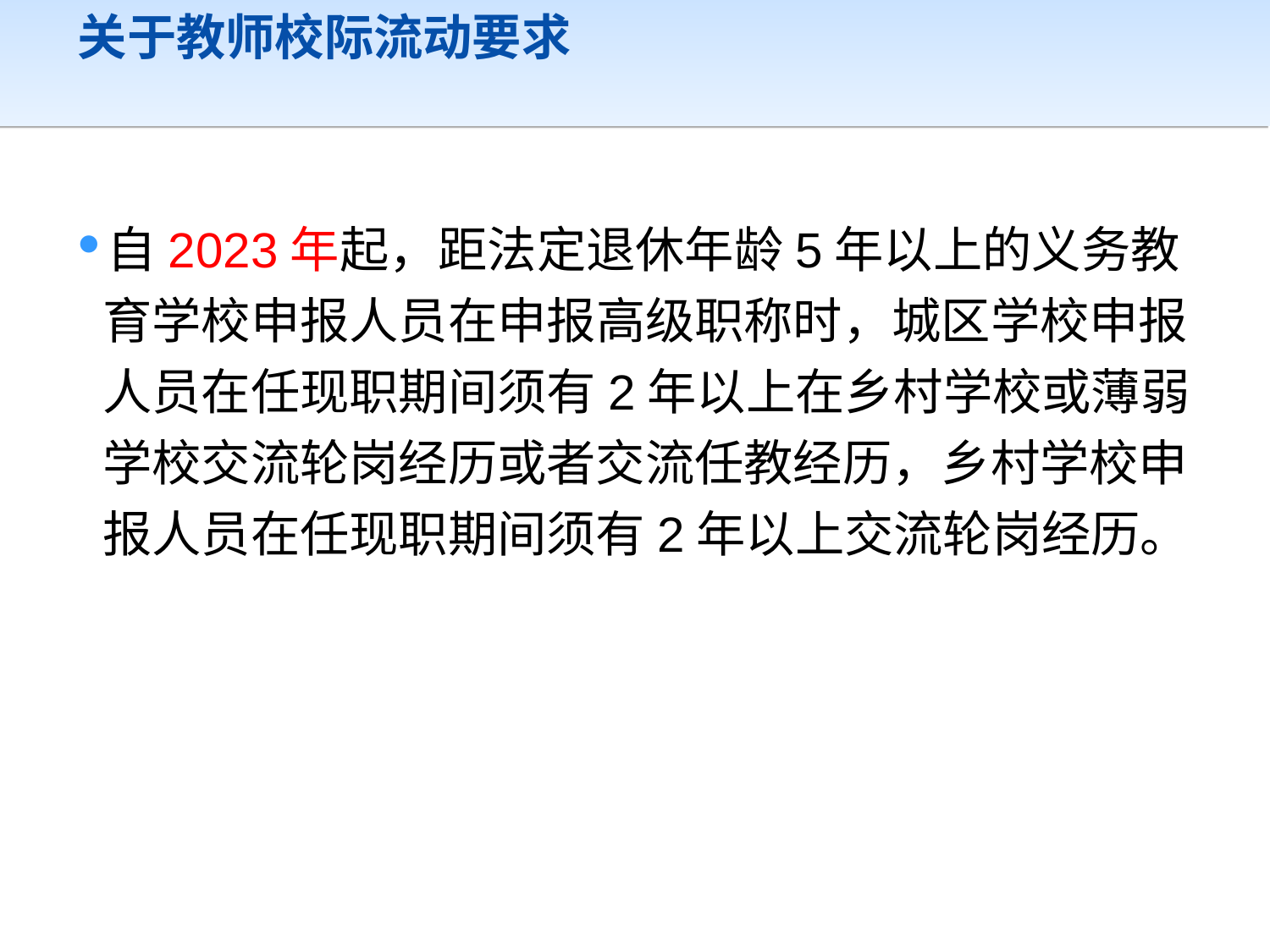

# 关于教师校际流动要求
自2023年起，距法定退休年龄5年以上的义务教育学校申报人员在申报高级职称时，城区学校申报人员在任现职期间须有2年以上在乡村学校或薄弱学校交流轮岗经历或者交流任教经历，乡村学校申报人员在任现职期间须有2年以上交流轮岗经历。